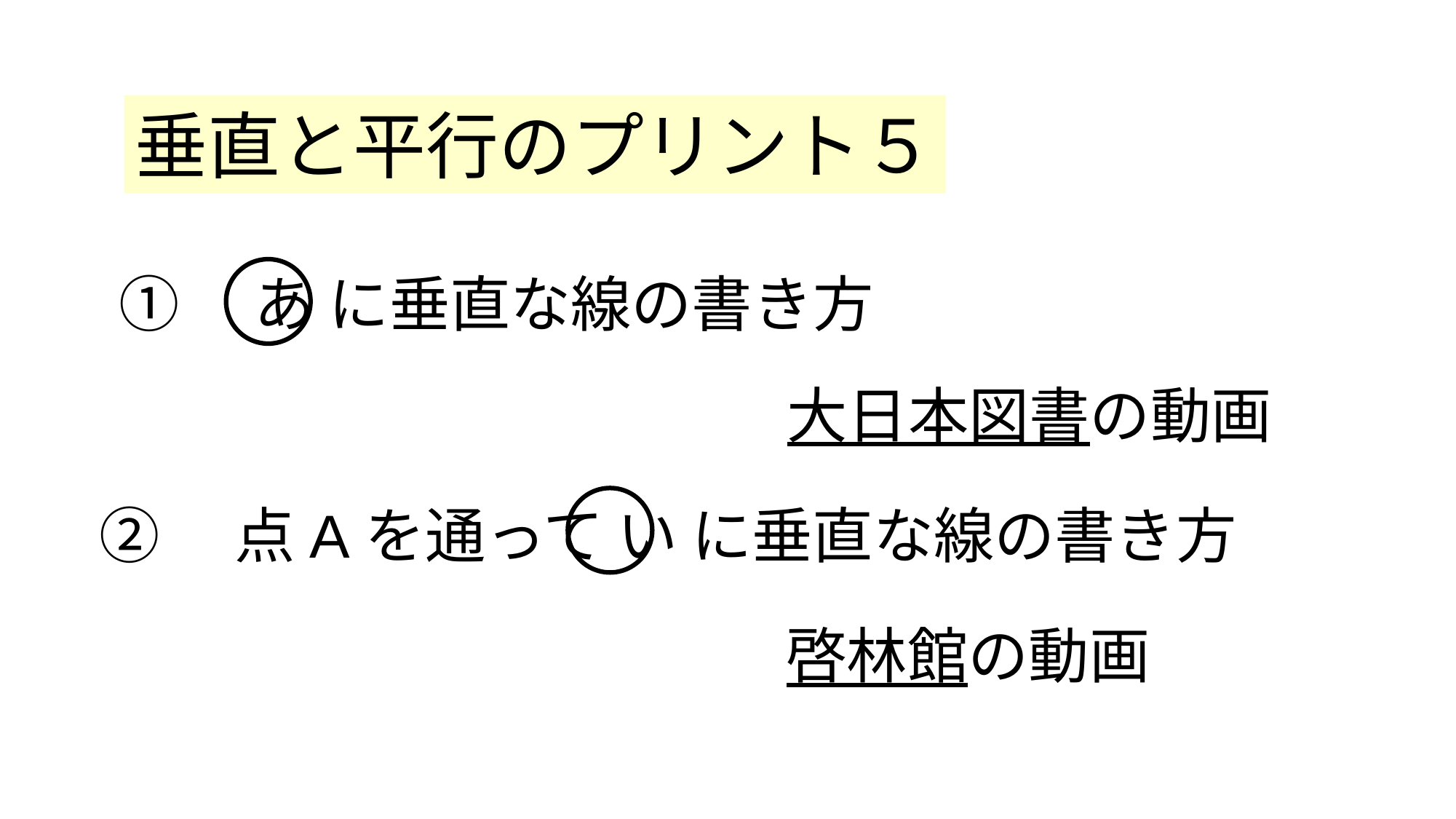

垂直と平行のプリント５

①　あ に垂直な線の書き方
大日本図書の動画

②　点Aを通って い に垂直な線の書き方
啓林館の動画